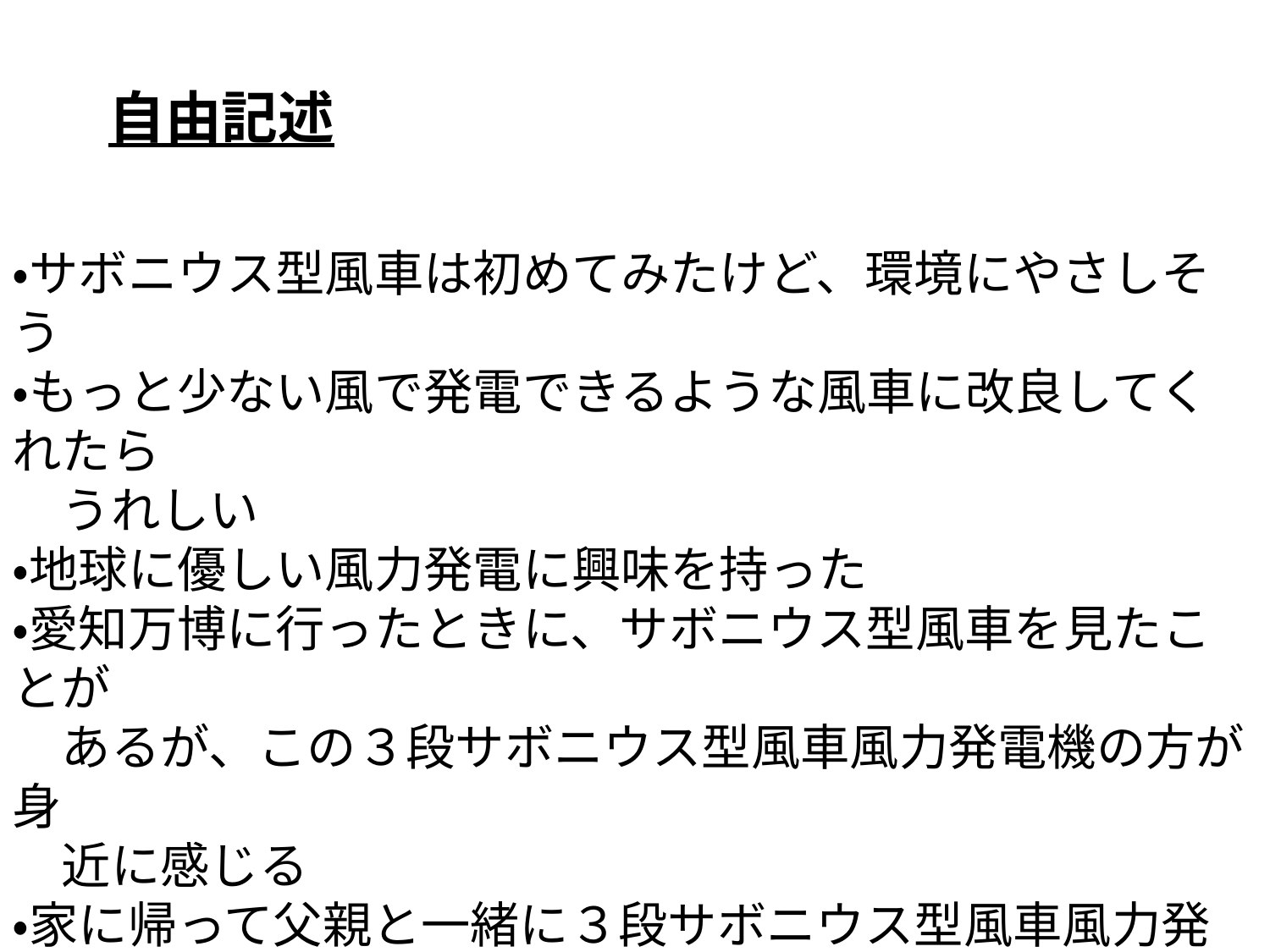

自由記述
・サボニウス型風車は初めてみたけど、環境にやさしそう
・もっと少ない風で発電できるような風車に改良してくれたら
　うれしい
・地球に優しい風力発電に興味を持った
・愛知万博に行ったときに、サボニウス型風車を見たことが
　あるが、この３段サボニウス型風車風力発電機の方が身
　近に感じる
・家に帰って父親と一緒に３段サボニウス型風車風力発電
　機を作ってみたい